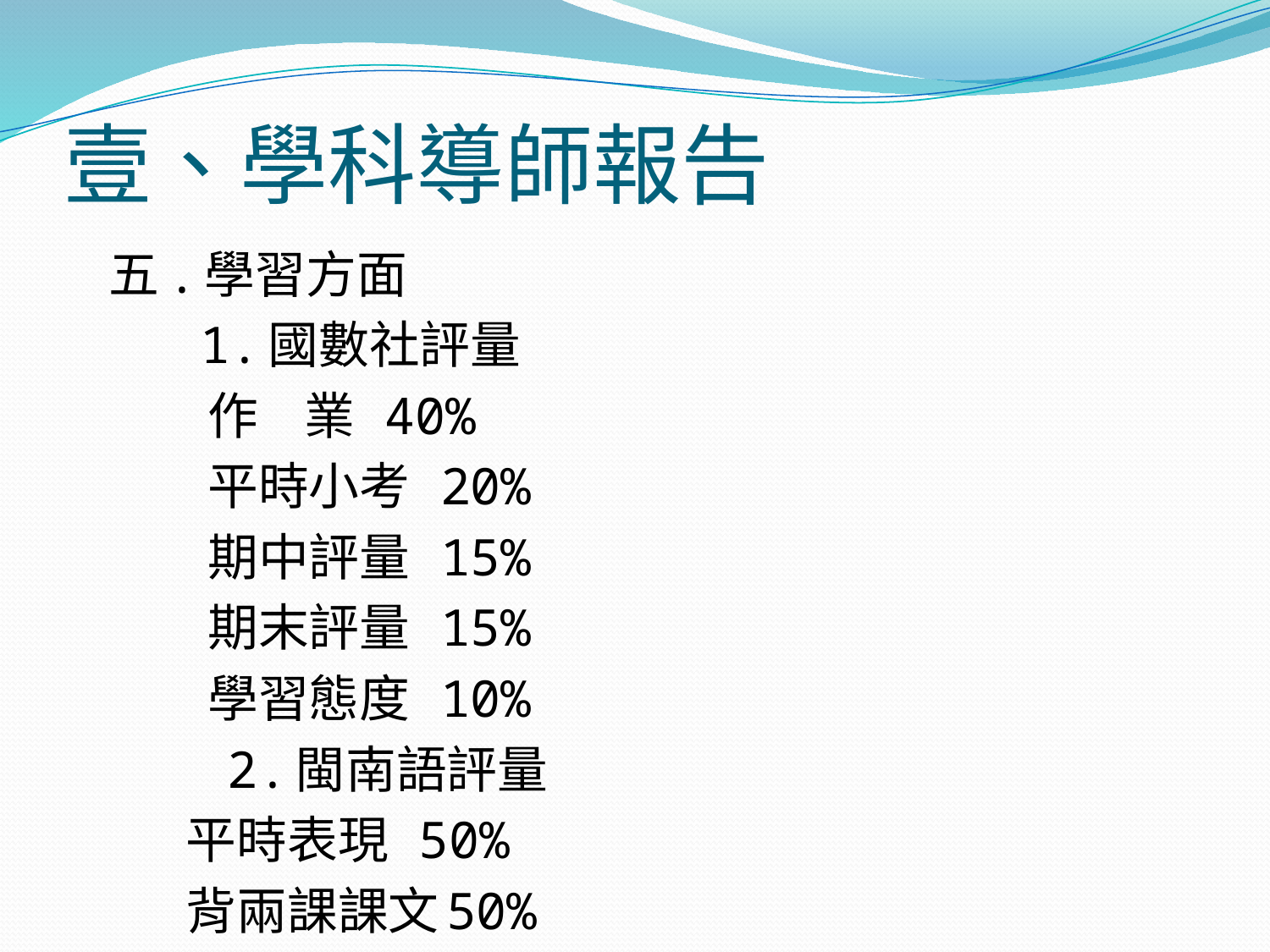

# 壹、學科導師報告
五.學習方面
   1.國數社評量
        作    業  40%
        平時小考  20%
        期中評量  15%
        期末評量  15%
        學習態度  10%
     2.閩南語評量
         平時表現  50%
         背兩課課文50%